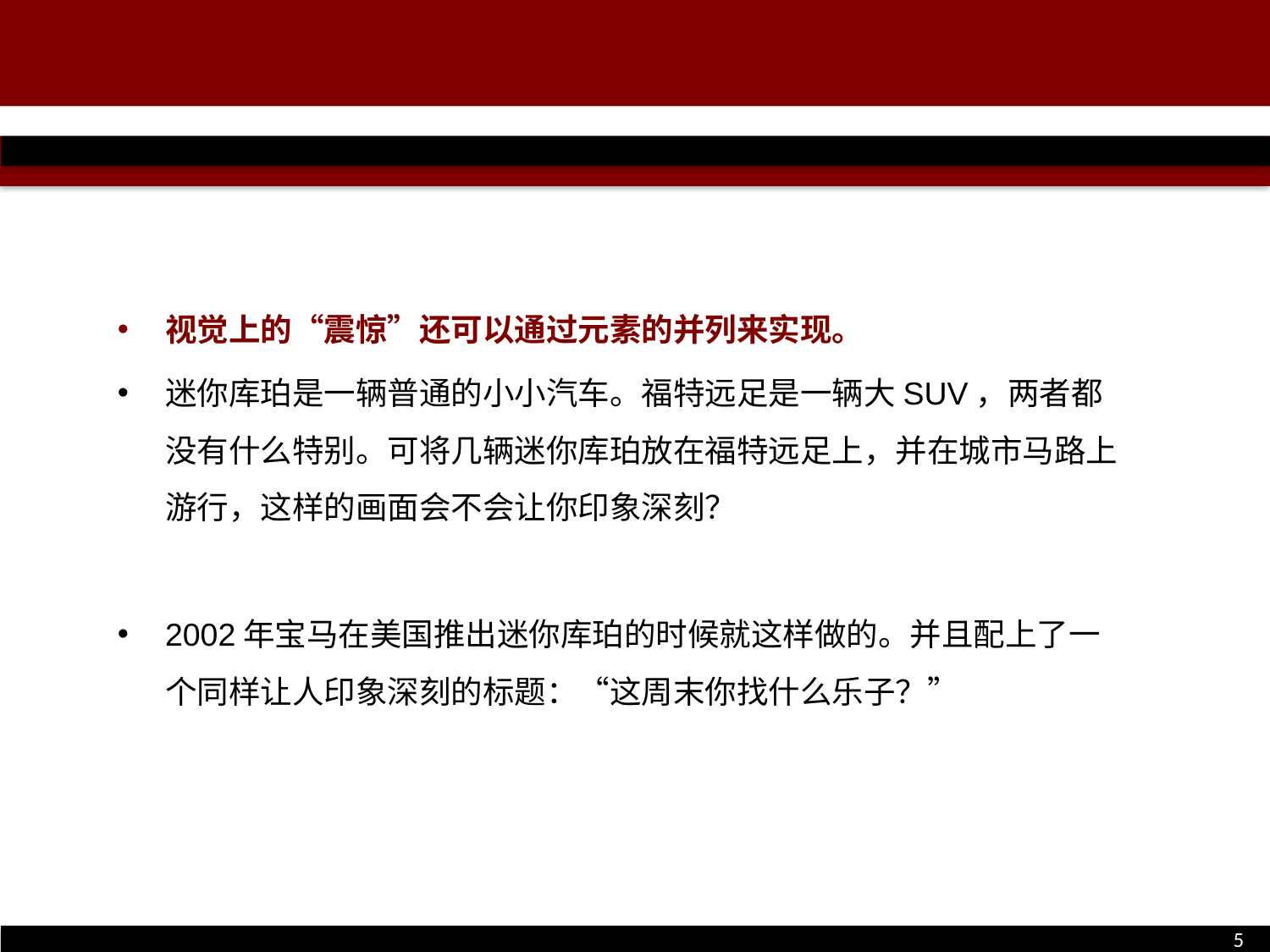

视觉上的“震惊”还可以通过元素的并列来实现。
迷你库珀是一辆普通的小小汽车。福特远足是一辆大SUV，两者都没有什么特别。可将几辆迷你库珀放在福特远足上，并在城市马路上游行，这样的画面会不会让你印象深刻？

2002年宝马在美国推出迷你库珀的时候就这样做的。并且配上了一个同样让人印象深刻的标题：“这周末你找什么乐子？”